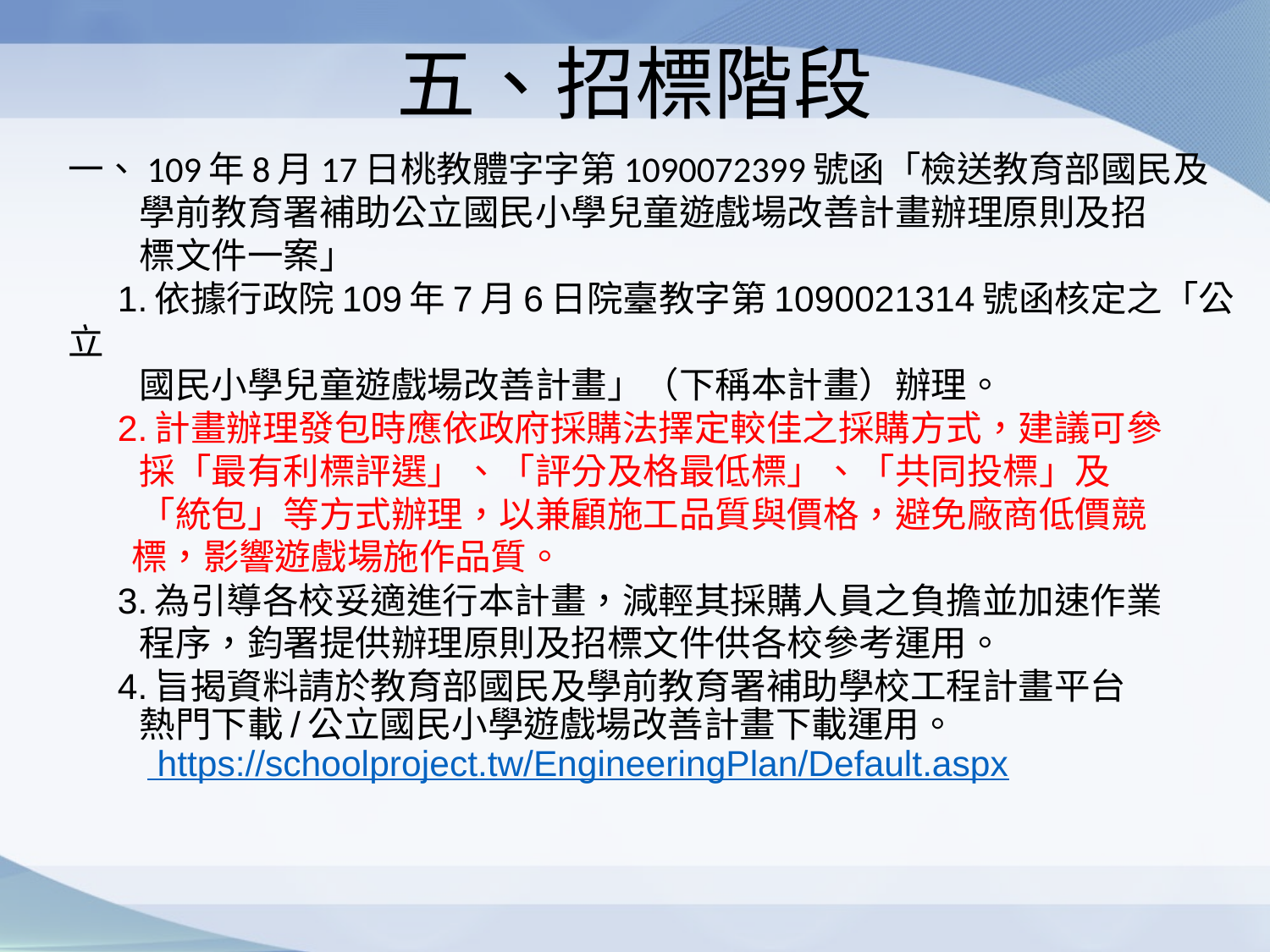

# 五、招標階段
一、109年8月17日桃教體字字第1090072399號函「檢送教育部國民及
        學前教育署補助公立國民小學兒童遊戲場改善計畫辦理原則及招
        標文件一案」
     1.依據行政院109年7月6日院臺教字第1090021314號函核定之「公立
        國民小學兒童遊戲場改善計畫」（下稱本計畫）辦理。
     2.計畫辦理發包時應依政府採購法擇定較佳之採購方式，建議可參
        採「最有利標評選」、「評分及格最低標」、「共同投標」及
        「統包」等方式辦理，以兼顧施工品質與價格，避免廠商低價競
       標，影響遊戲場施作品質。
     3.為引導各校妥適進行本計畫，減輕其採購人員之負擔並加速作業
        程序，鈞署提供辦理原則及招標文件供各校參考運用。
     4.旨揭資料請於教育部國民及學前教育署補助學校工程計畫平台
        熱門下載/公立國民小學遊戲場改善計畫下載運用。
         https://schoolproject.tw/EngineeringPlan/Default.aspx